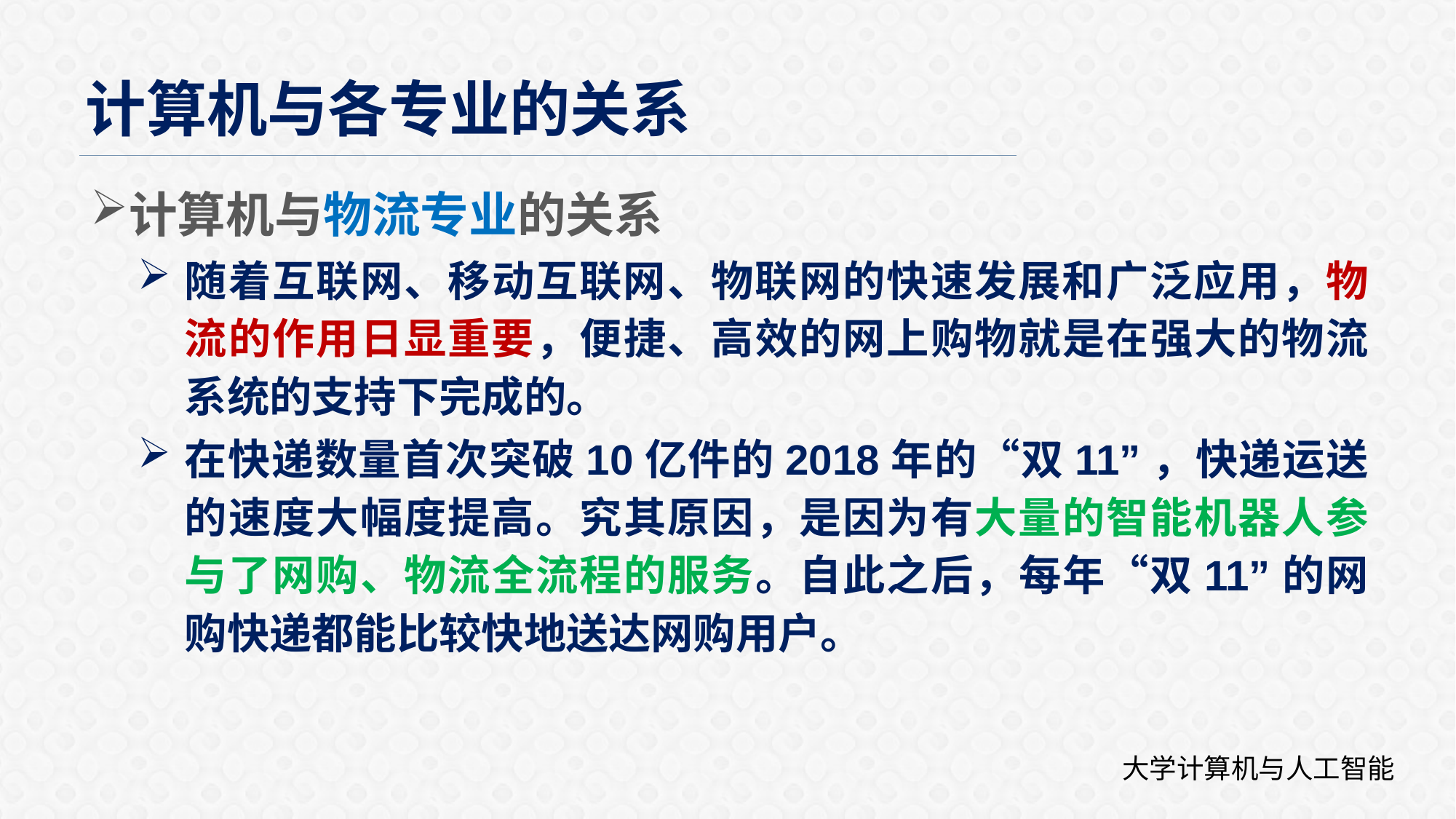

计算机与各专业的关系
计算机与物流专业的关系
随着互联网、移动互联网、物联网的快速发展和广泛应用，物流的作用日显重要，便捷、高效的网上购物就是在强大的物流系统的支持下完成的。
在快递数量首次突破10亿件的2018年的“双11”，快递运送的速度大幅度提高。究其原因，是因为有大量的智能机器人参与了网购、物流全流程的服务。自此之后，每年“双11”的网购快递都能比较快地送达网购用户。